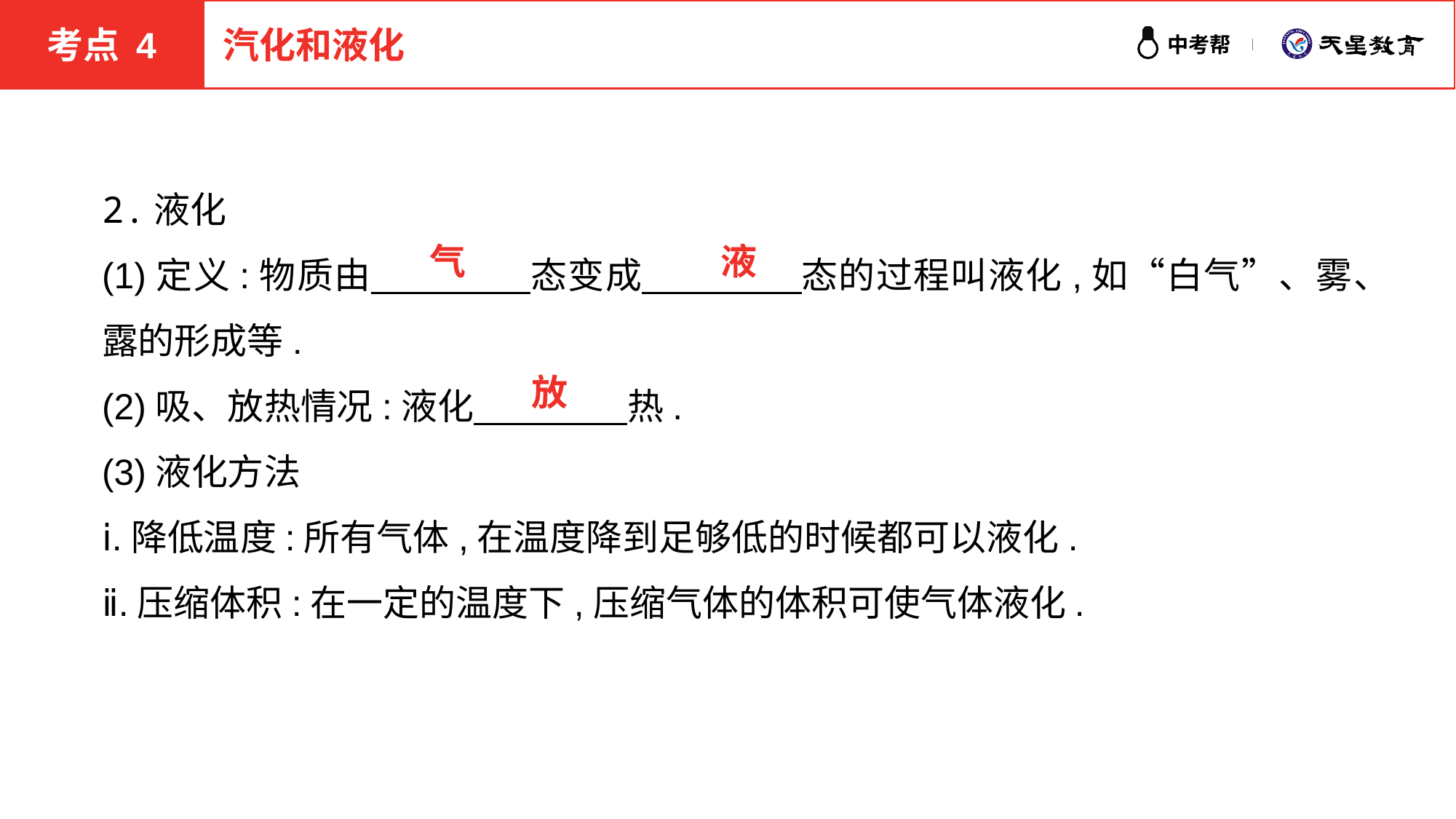

考点 4
汽化和液化
2.液化
(1)定义:物质由 　　　　态变成 　　　　态的过程叫液化,如“白气”、雾、露的形成等.
(2)吸、放热情况:液化 　　　　热.
(3)液化方法
ⅰ.降低温度:所有气体,在温度降到足够低的时候都可以液化.
ⅱ.压缩体积:在一定的温度下,压缩气体的体积可使气体液化.
液
气
放